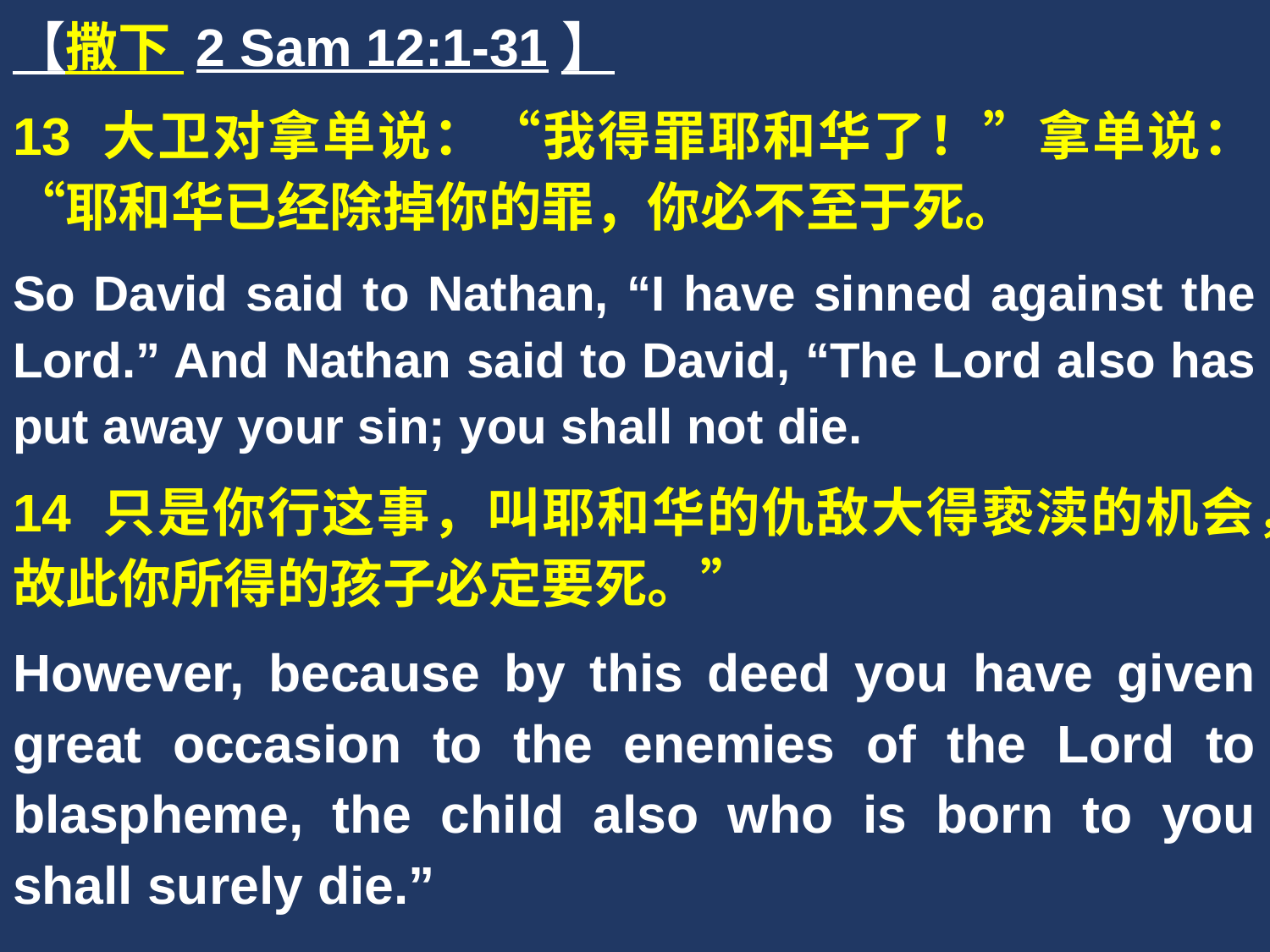

【撒下 2 Sam 12:1-31】
13 大卫对拿单说：“我得罪耶和华了！”拿单说：“耶和华已经除掉你的罪，你必不至于死。
So David said to Nathan, “I have sinned against the Lord.” And Nathan said to David, “The Lord also has put away your sin; you shall not die.
14 只是你行这事，叫耶和华的仇敌大得亵渎的机会，故此你所得的孩子必定要死。”
However, because by this deed you have given great occasion to the enemies of the Lord to blaspheme, the child also who is born to you shall surely die.”